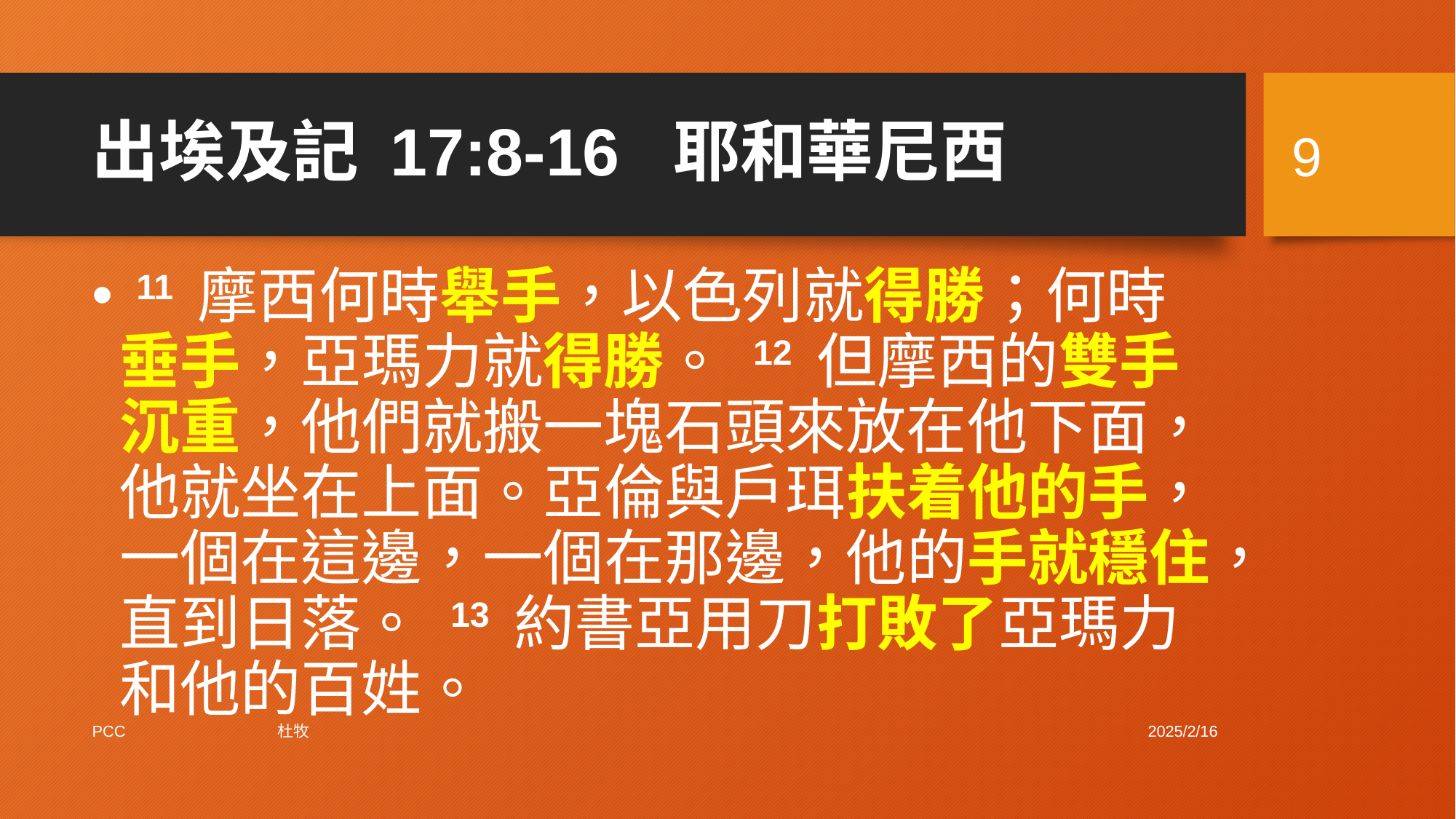

9
# 出埃及記 17:8-16  耶和華尼西
 11 摩西何時舉手，以色列就得勝；何時垂手，亞瑪力就得勝。 12 但摩西的雙手沉重，他們就搬一塊石頭來放在他下面，他就坐在上面。亞倫與戶珥扶着他的手，一個在這邊，一個在那邊，他的手就穩住，直到日落。 13 約書亞用刀打敗了亞瑪力和他的百姓。
2025/2/16
PCC                                  杜牧